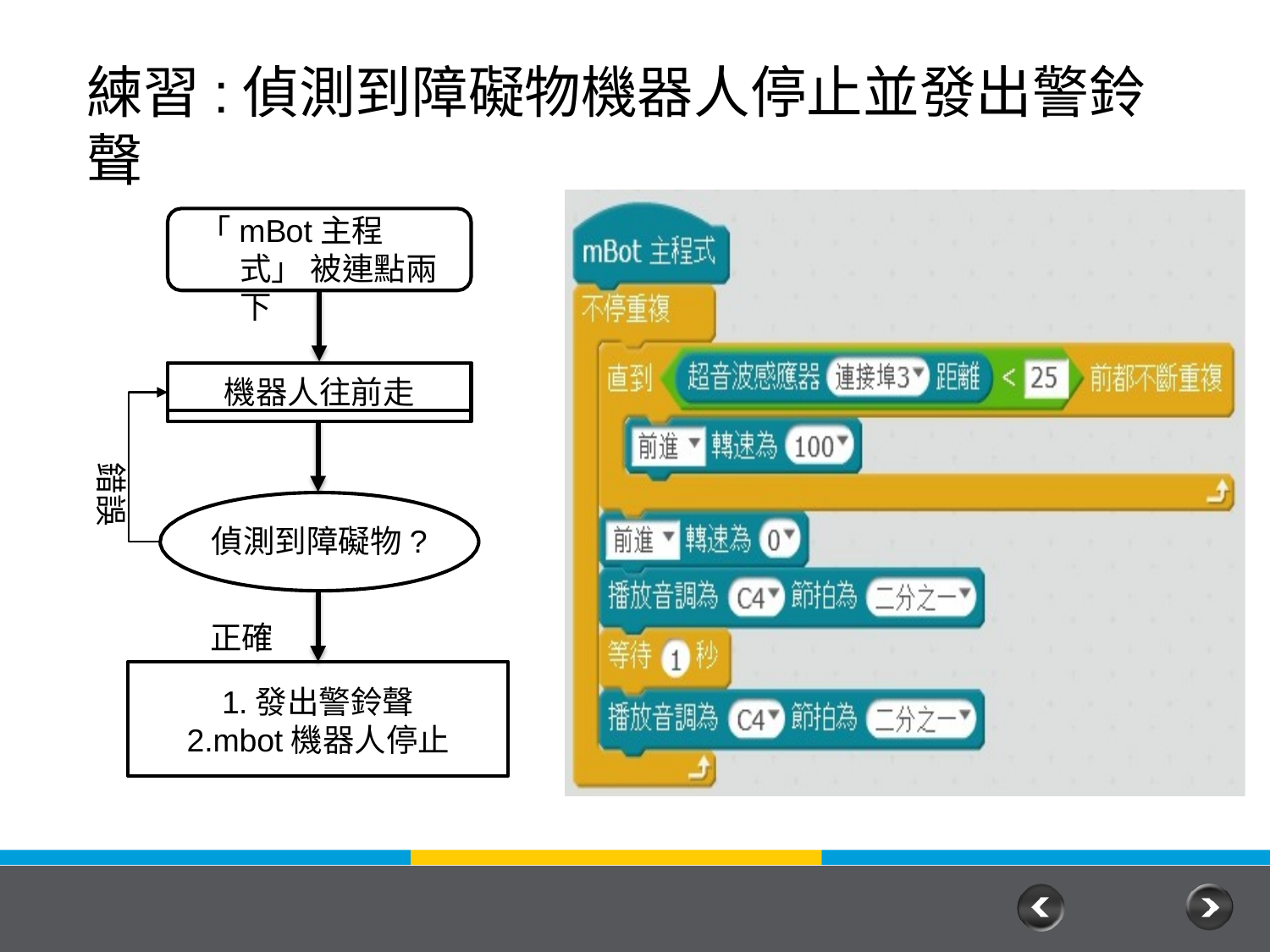

# 練習:偵測到障礙物機器人停止並發出警鈴聲

「mBot主程式」 被連點兩下

機器人往前走

錯誤

偵測到障礙物?

正確
1.發出警鈴聲
2.mbot機器人停止

47